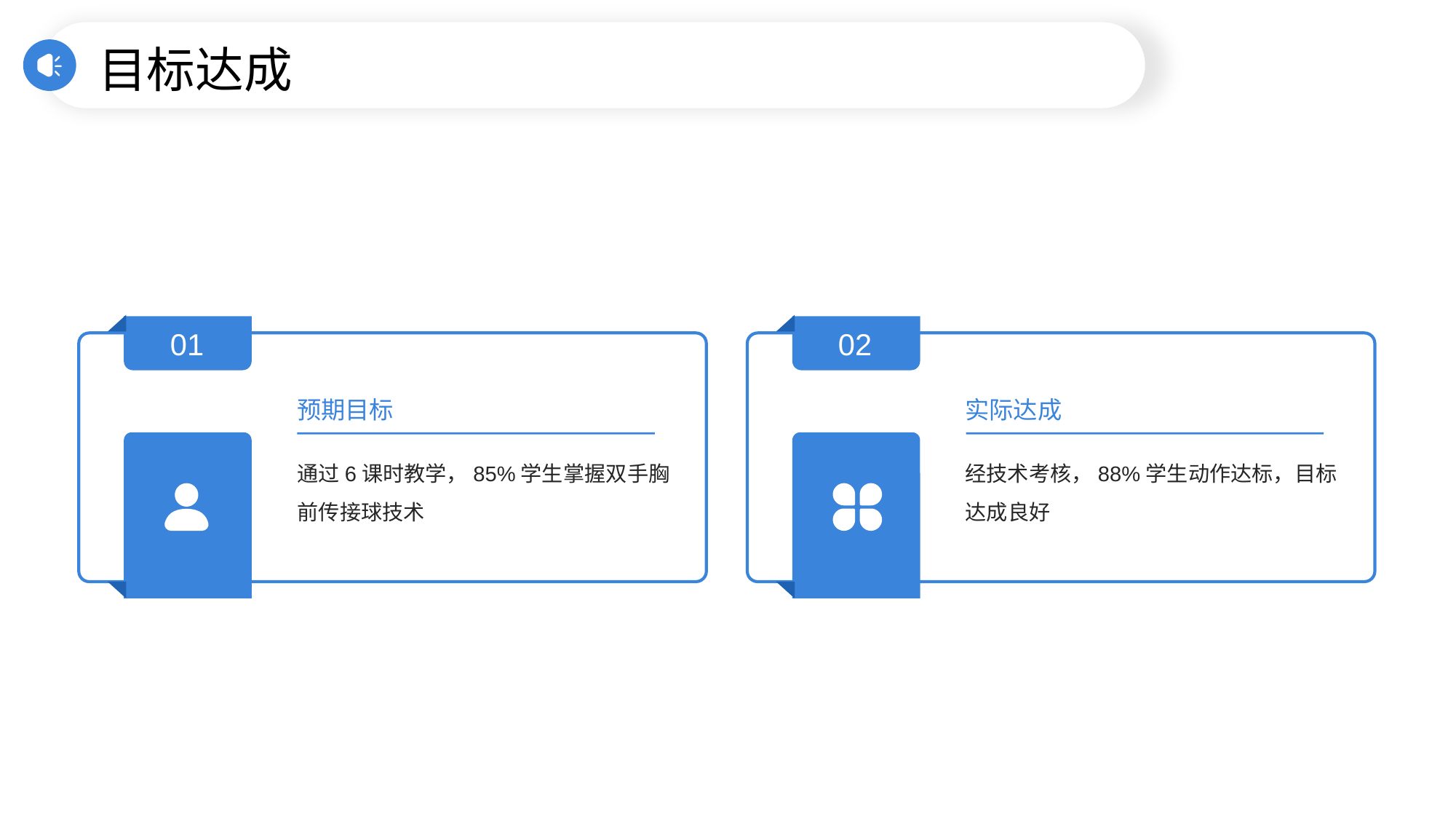

目标达成

01
02

实际达成
预期目标

通过6课时教学，85%学生掌握双手胸前传接球技术
经技术考核，88%学生动作达标，目标达成良好

03
04